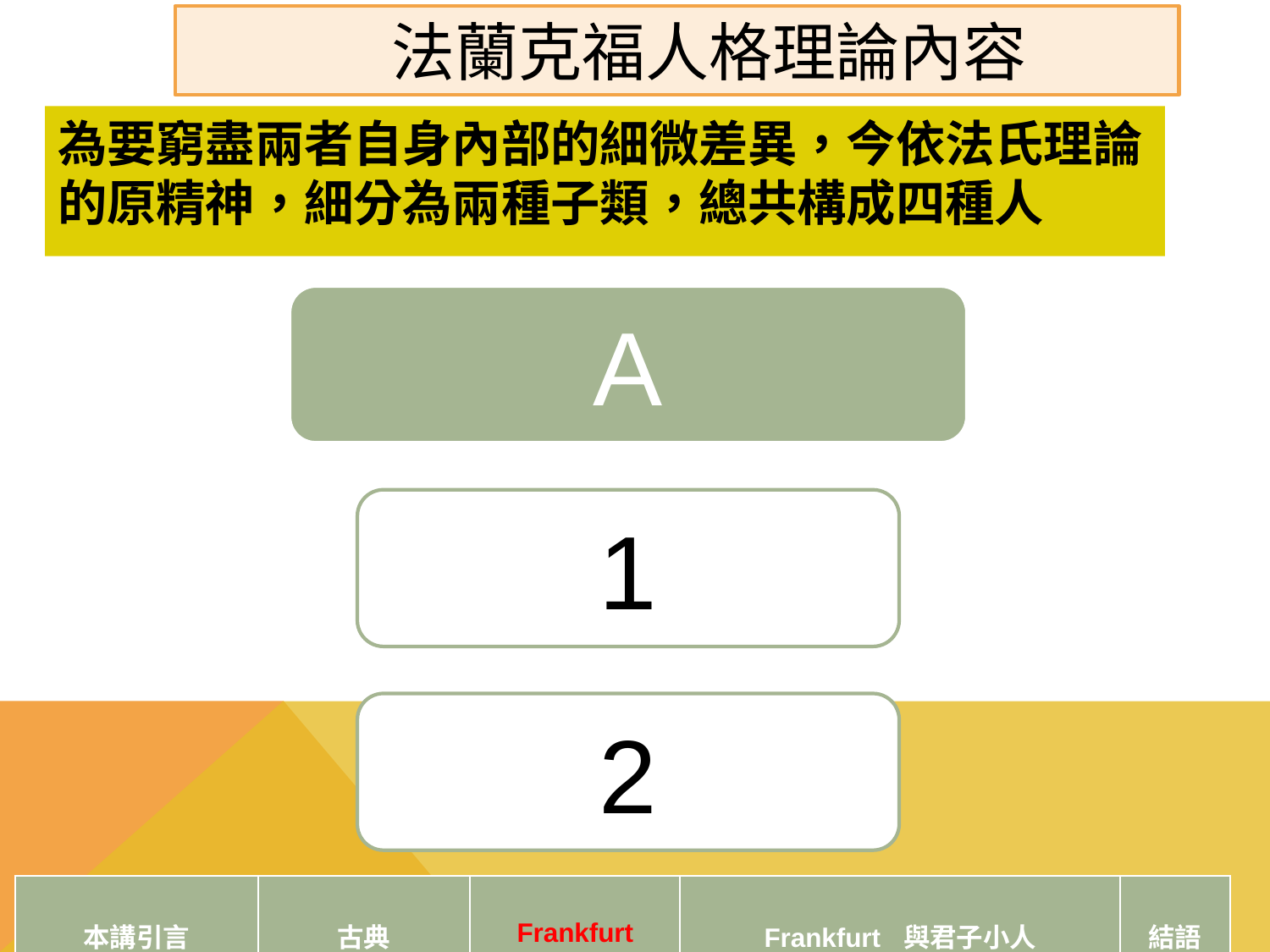

法蘭克福人格理論內容
為要窮盡兩者自身內部的細微差異，今依法氏理論的原精神，細分為兩種子類，總共構成四種人
A
1
2
| 本講引言 | 古典 | Frankfurt | Frankfurt 與君子小人 | 結語 |
| --- | --- | --- | --- | --- |